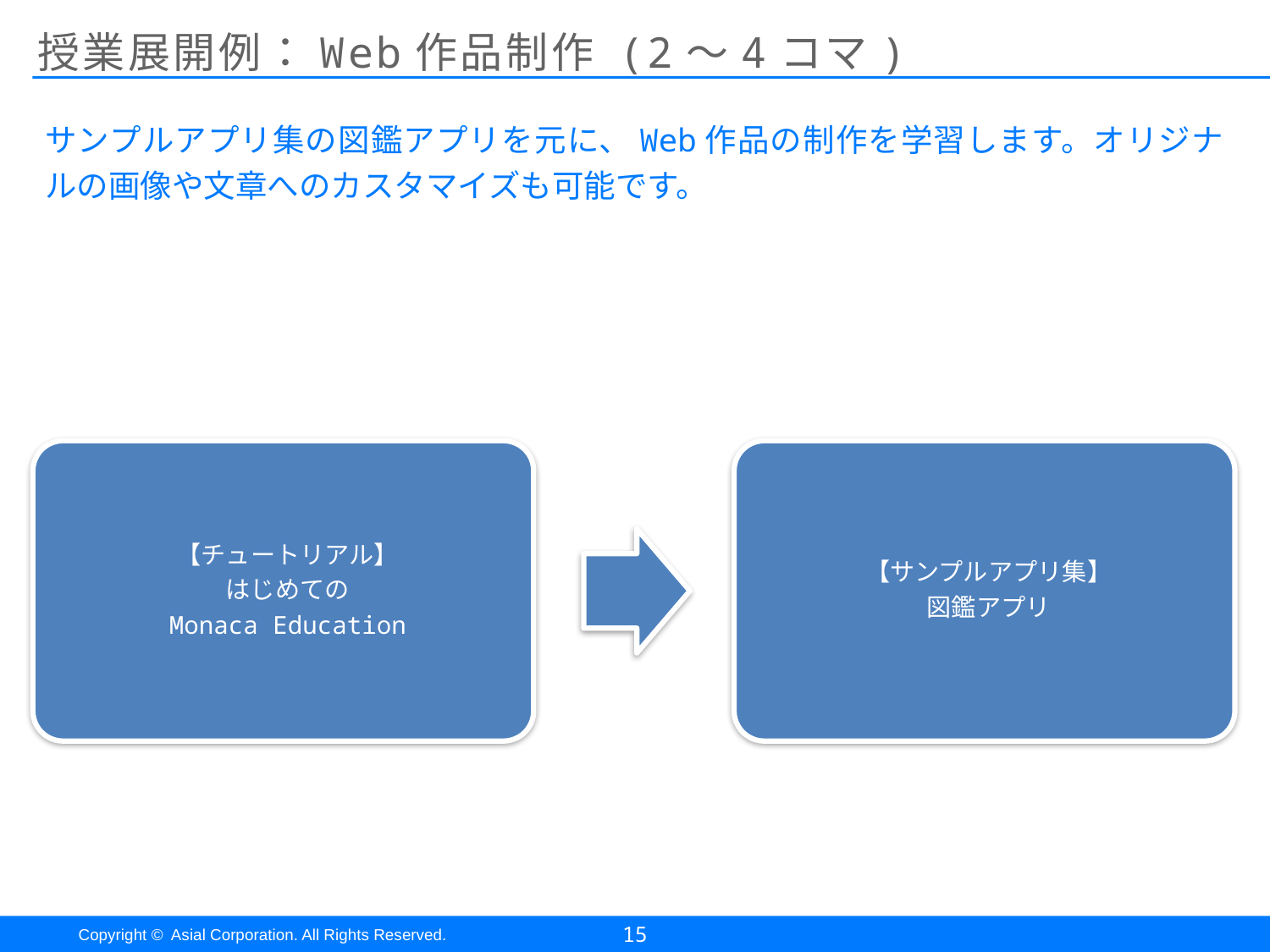

# 授業展開例：Web作品制作 (2～4コマ)
サンプルアプリ集の図鑑アプリを元に、Web作品の制作を学習します。オリジナルの画像や文章へのカスタマイズも可能です。
【チュートリアル】
はじめての
Monaca Education

【サンプルアプリ集】
図鑑アプリ
15